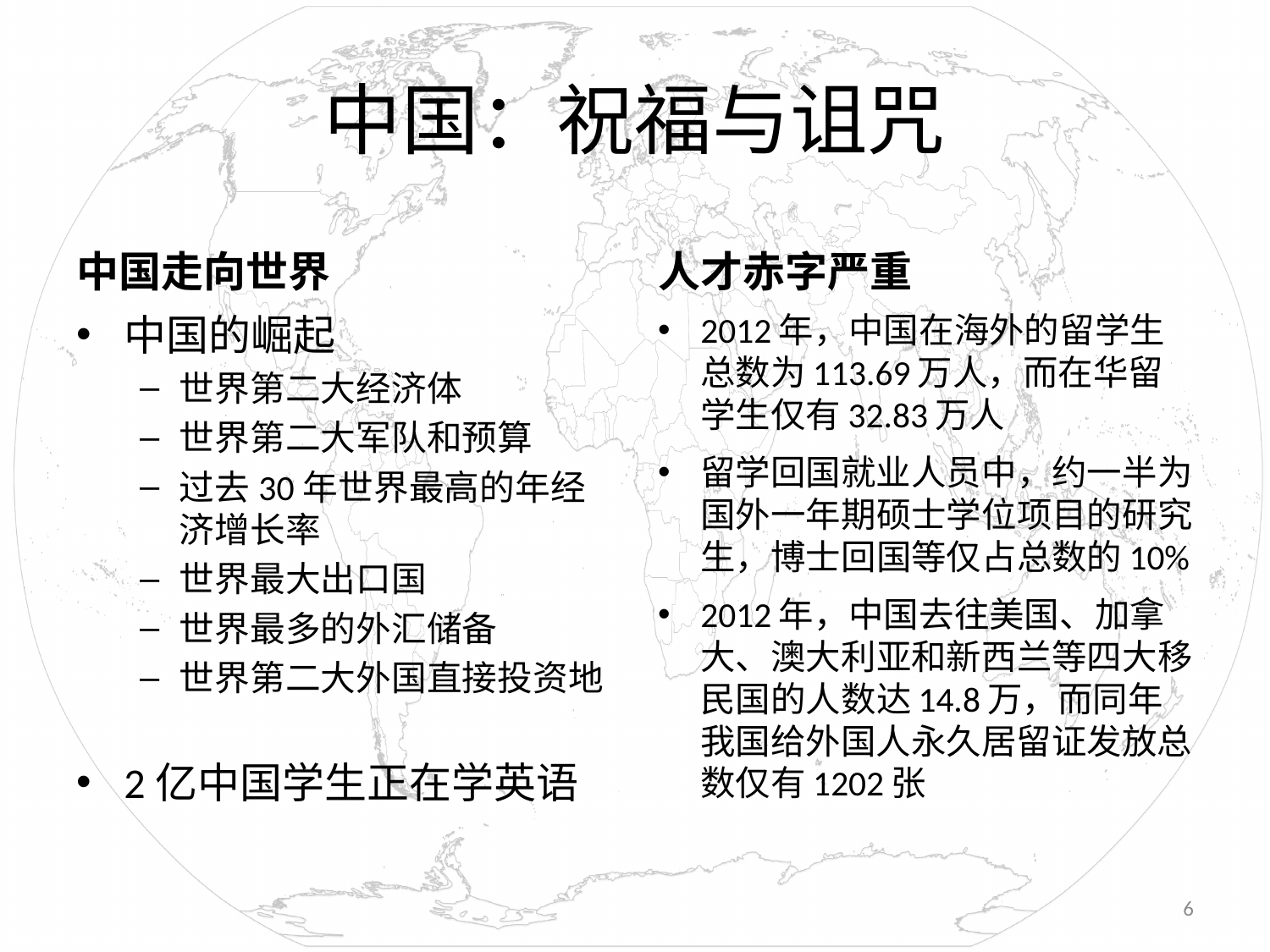

# 中国：祝福与诅咒
中国走向世界
人才赤字严重
中国的崛起
世界第二大经济体
世界第二大军队和预算
过去30年世界最高的年经济增长率
世界最大出口国
世界最多的外汇储备
世界第二大外国直接投资地

2亿中国学生正在学英语

2012年，中国在海外的留学生总数为113.69万人，而在华留学生仅有32.83万人
留学回国就业人员中，约一半为国外一年期硕士学位项目的研究生，博士回国等仅占总数的10%
2012年，中国去往美国、加拿大、澳大利亚和新西兰等四大移民国的人数达14.8万，而同年我国给外国人永久居留证发放总数仅有1202张
6